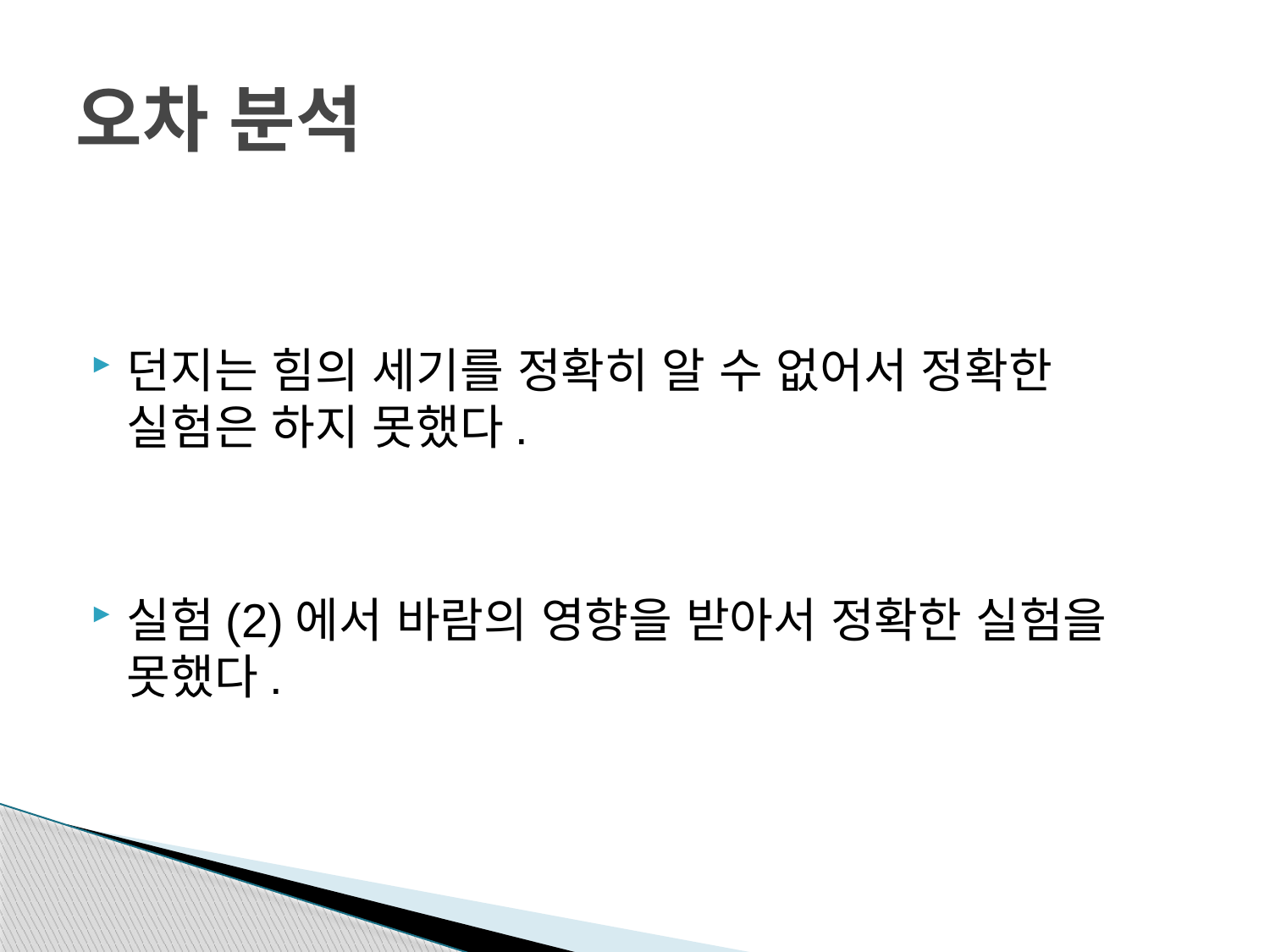

# 오차 분석

던지는 힘의 세기를 정확히 알 수 없어서 정확한 실험은 하지 못했다.

실험(2)에서 바람의 영향을 받아서 정확한 실험을 못했다.